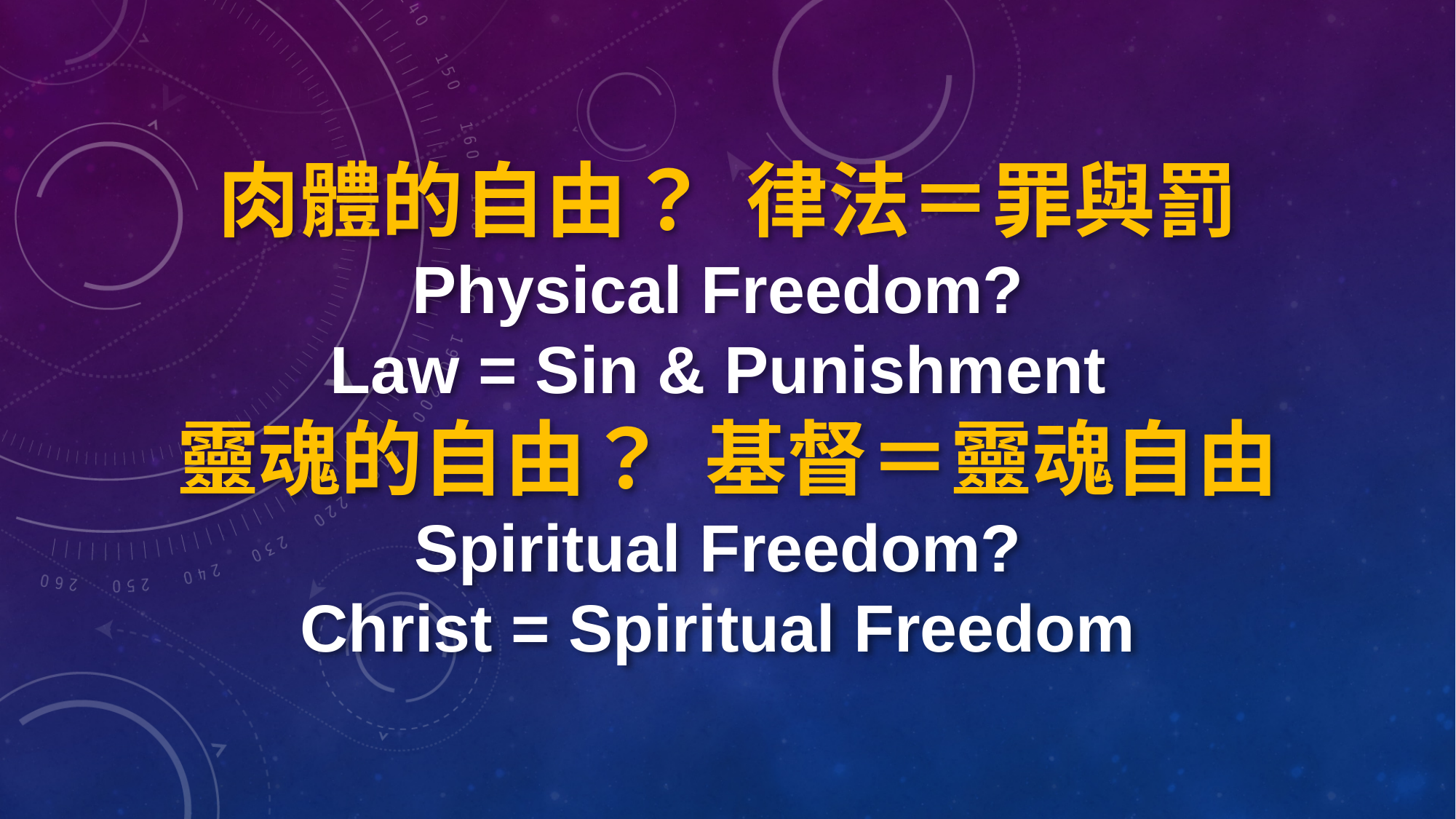

肉體的自由？  律法＝罪與罰
Physical Freedom?
Law = Sin & Punishment
靈魂的自由？  基督＝靈魂自由
Spiritual Freedom?
Christ = Spiritual Freedom